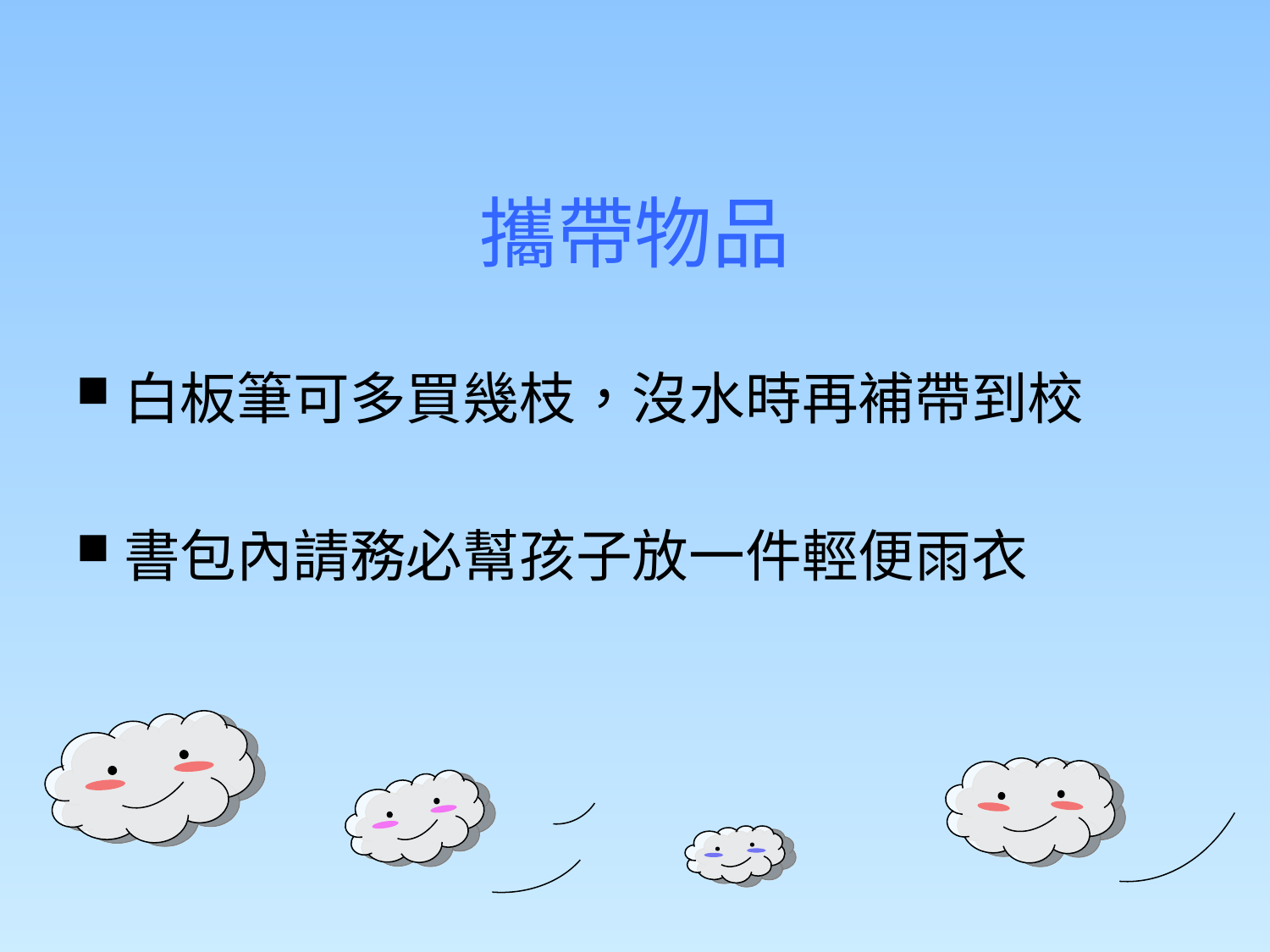

# 攜帶物品
白板筆可多買幾枝，沒水時再補帶到校

書包內請務必幫孩子放一件輕便雨衣